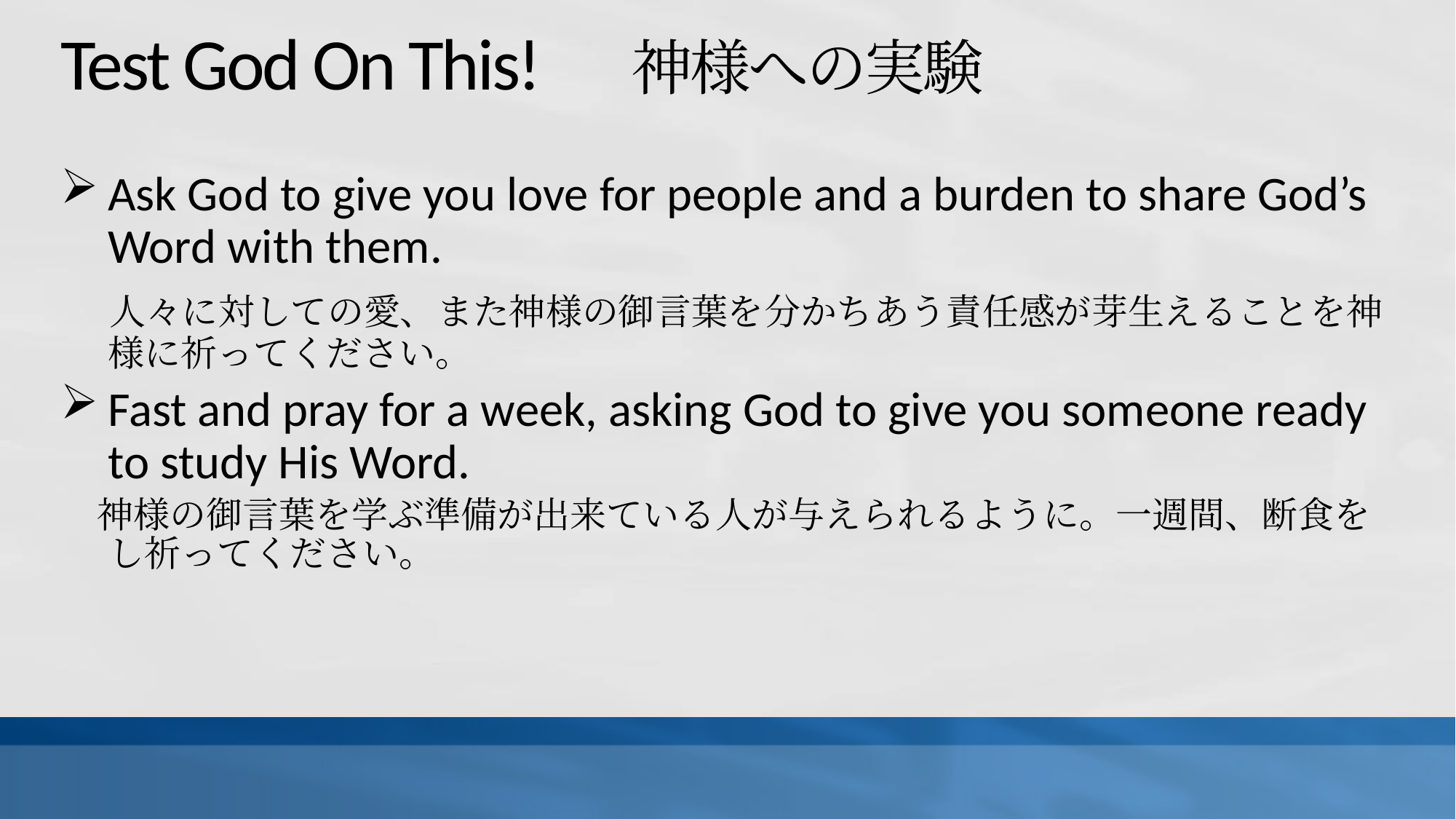

# Test God On This!　神様への実験
Ask God to give you love for people and a burden to share God’s Word with them.
　人々に対しての愛、また神様の御言葉を分かちあう責任感が芽生えることを神様に祈ってください。
Fast and pray for a week, asking God to give you someone ready to study His Word.
　神様の御言葉を学ぶ準備が出来ている人が与えられるように。一週間、断食をし祈ってください。